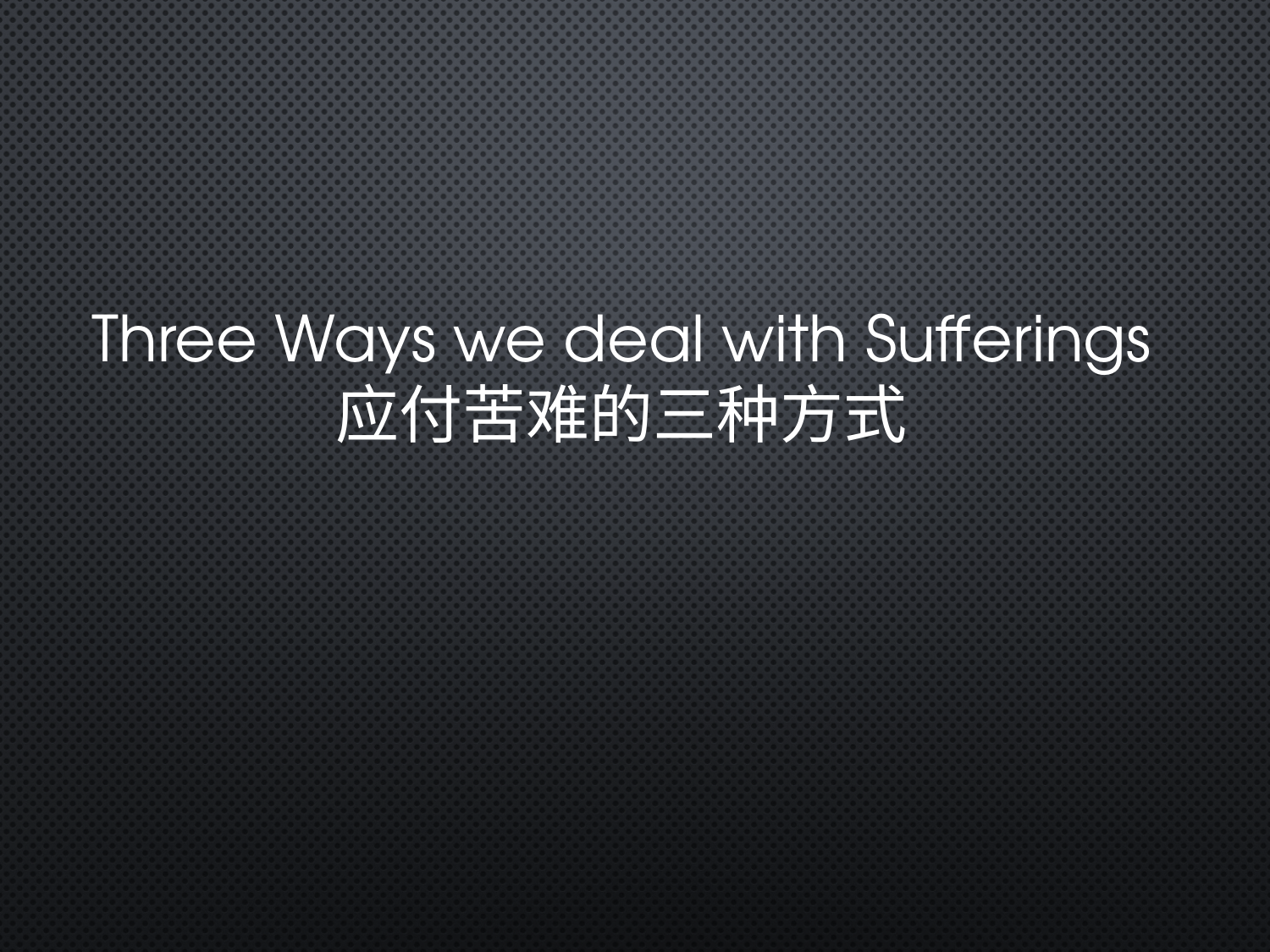

Three Ways we deal with Sufferings
应付苦难的三种方式